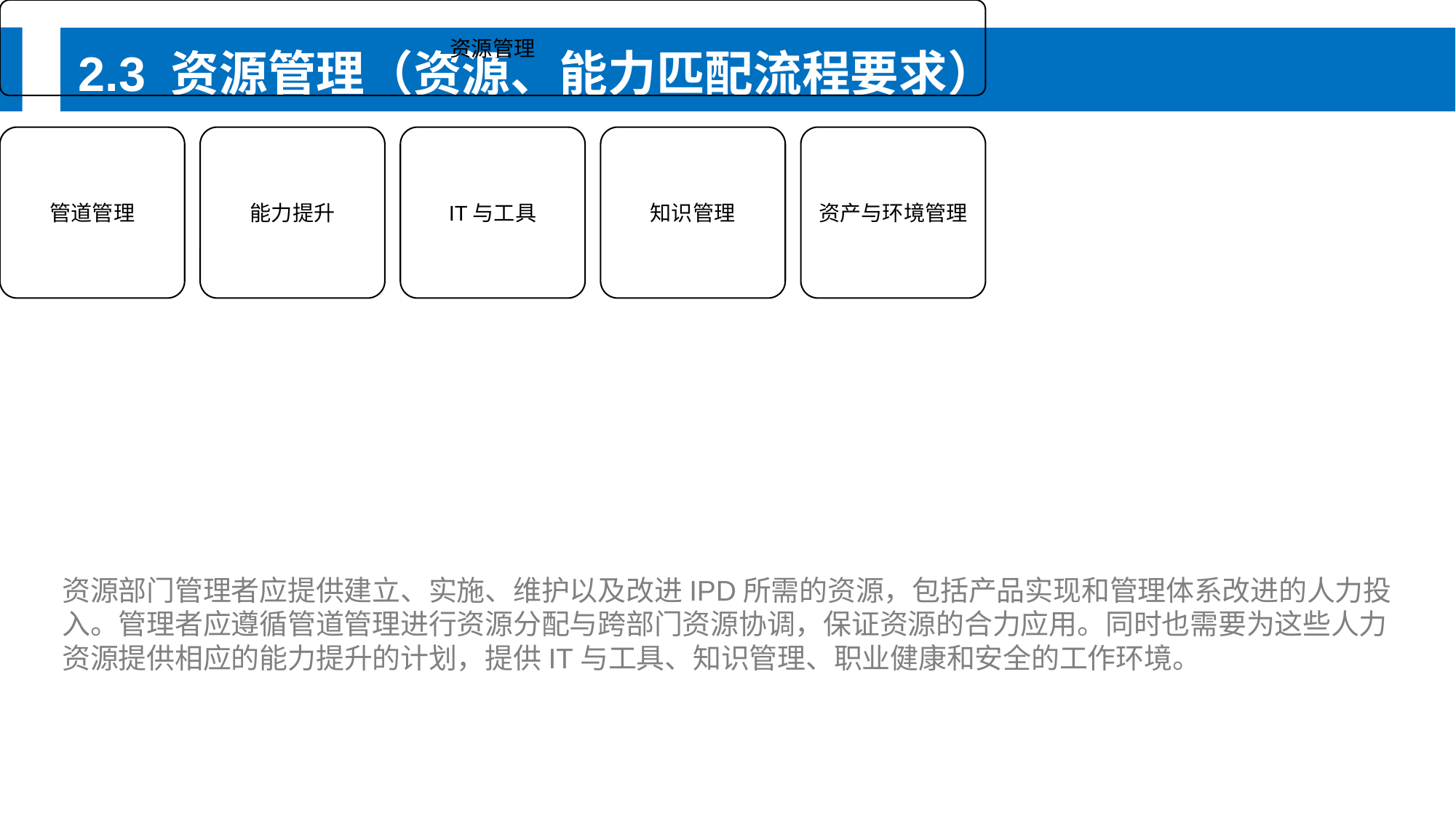

2.3 资源管理（资源、能力匹配流程要求）
资源管理
管道管理
能力提升
IT与工具
知识管理
资产与环境管理
资源部门管理者应提供建立、实施、维护以及改进IPD所需的资源，包括产品实现和管理体系改进的人力投入。管理者应遵循管道管理进行资源分配与跨部门资源协调，保证资源的合力应用。同时也需要为这些人力资源提供相应的能力提升的计划，提供IT与工具、知识管理、职业健康和安全的工作环境。
43